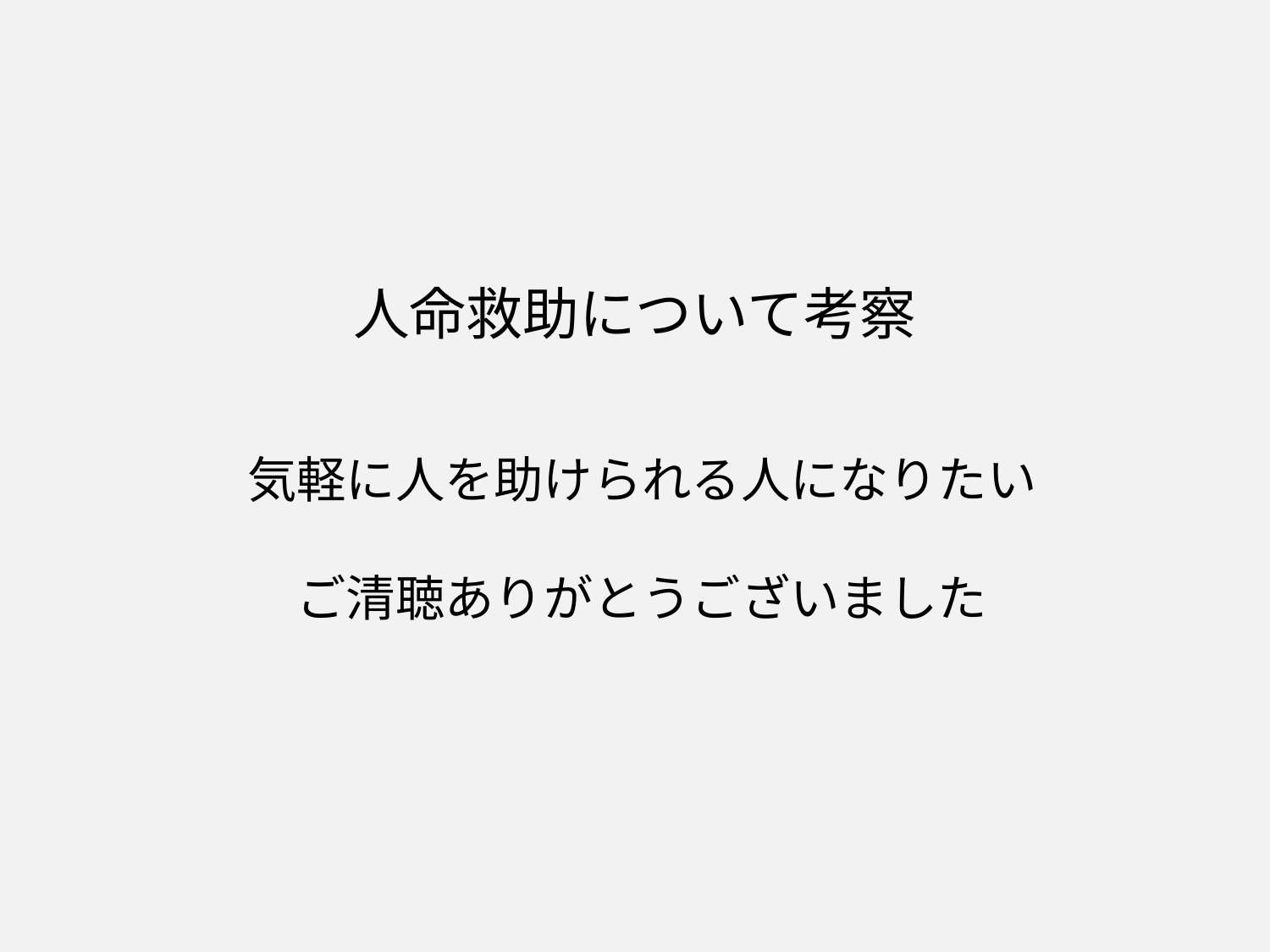

人命救助について考察
気軽に人を助けられる人になりたい

ご清聴ありがとうございました